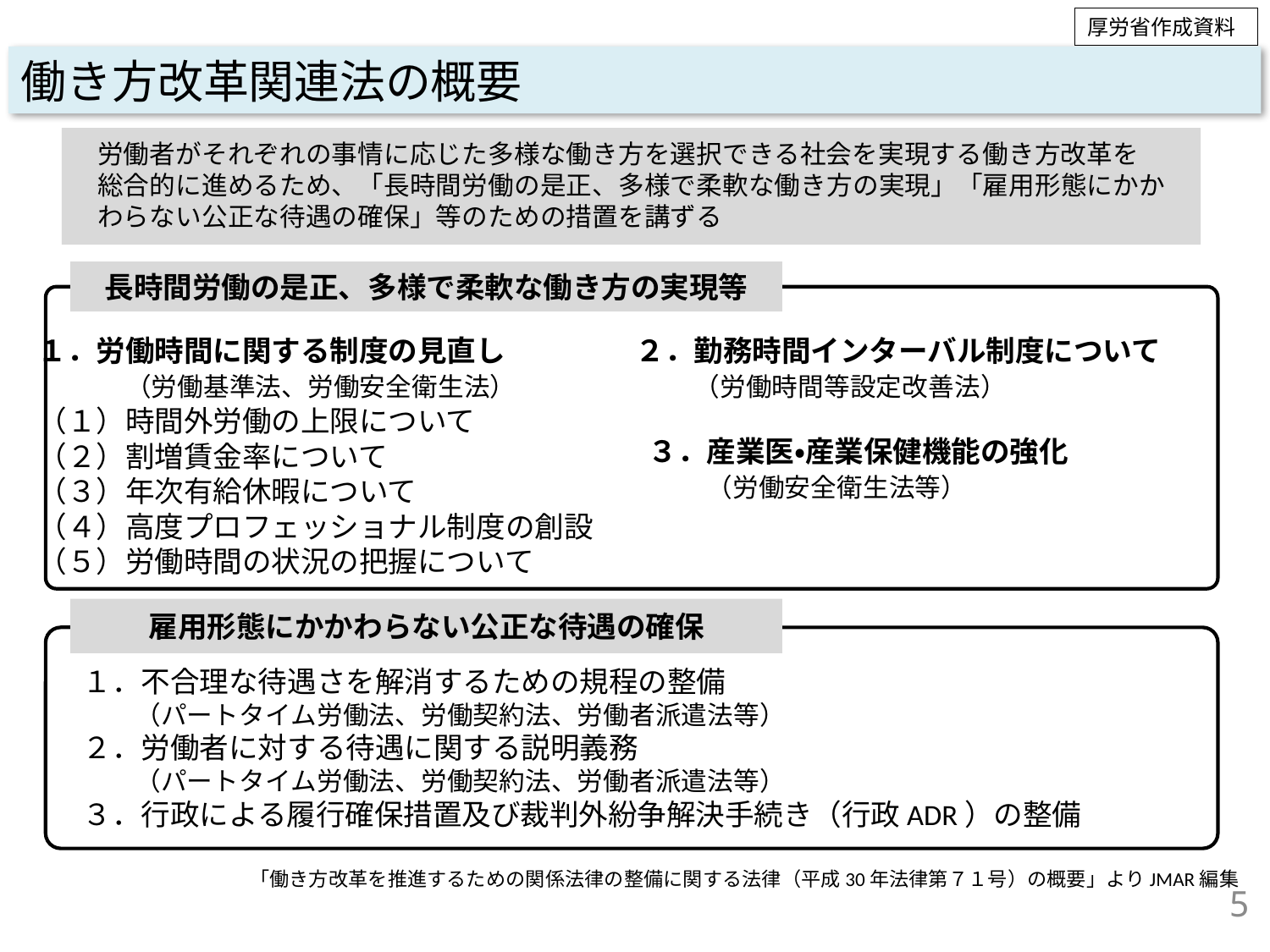

厚労省作成資料
働き方改革関連法の概要

労働者がそれぞれの事情に応じた多様な働き方を選択できる社会を実現する働き方改革を
総合的に進めるため、「長時間労働の是正、多様で柔軟な働き方の実現」「雇用形態にかか
わらない公正な待遇の確保」等のための措置を講ずる
長時間労働の是正、多様で柔軟な働き方の実現等

１．労働時間に関する制度の見直し
　　　（労働基準法、労働安全衛生法）
（１）時間外労働の上限について
（２）割増賃金率について
（３）年次有給休暇について
（４）高度プロフェッショナル制度の創設
（５）労働時間の状況の把握について
２．勤務時間インターバル制度について
　　（労働時間等設定改善法）
３．産業医・産業保健機能の強化
　　（労働安全衛生法等）
雇用形態にかかわらない公正な待遇の確保

１．不合理な待遇さを解消するための規程の整備
　　（パートタイム労働法、労働契約法、労働者派遣法等）
２．労働者に対する待遇に関する説明義務
　　（パートタイム労働法、労働契約法、労働者派遣法等）
３．行政による履行確保措置及び裁判外紛争解決手続き（行政ADR）の整備
「働き方改革を推進するための関係法律の整備に関する法律（平成30年法律第７１号）の概要」よりJMAR編集

5